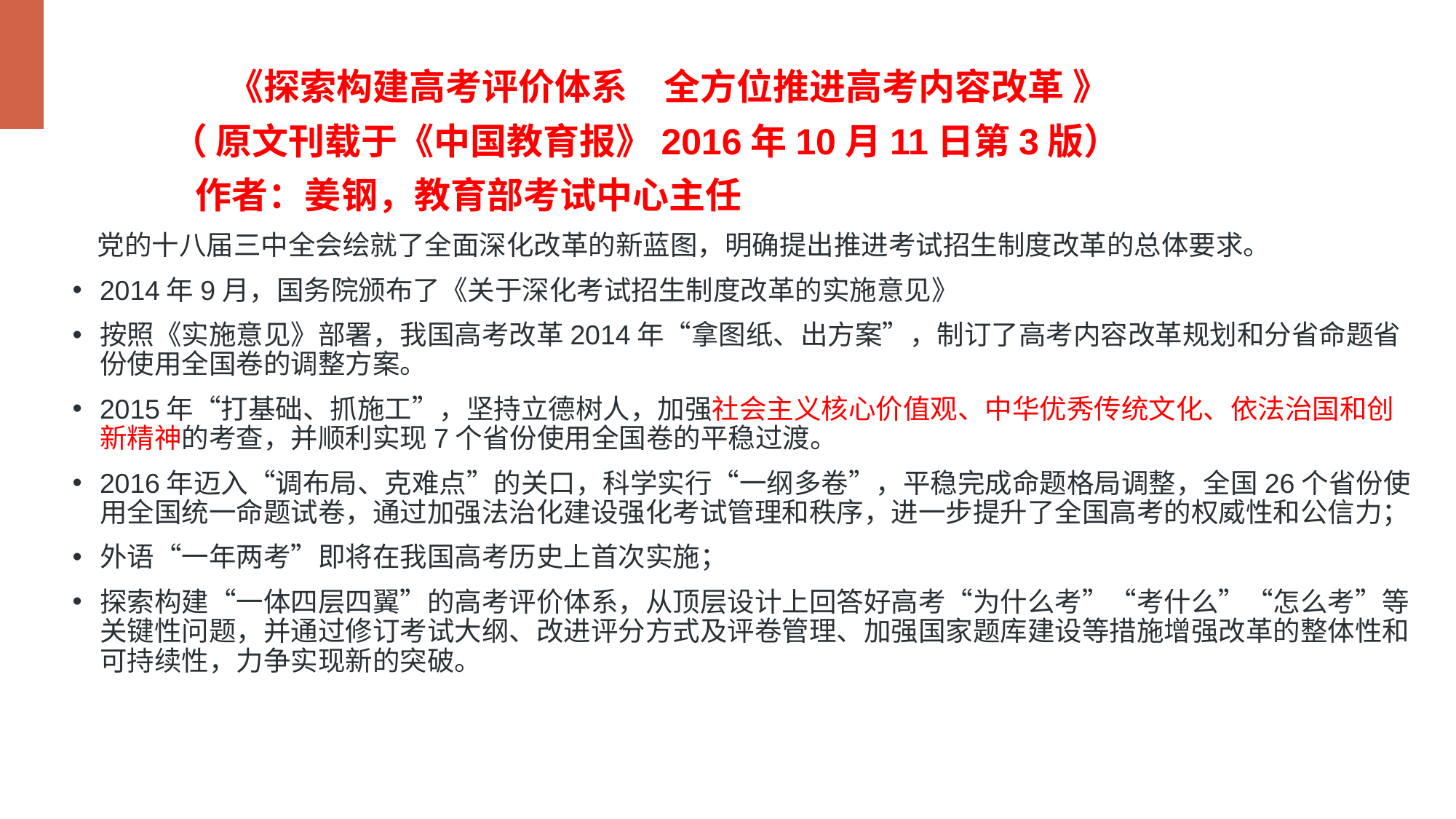

《探索构建高考评价体系　全方位推进高考内容改革 》
           （ 原文刊载于《中国教育报》2016年10月11日第3版）
              作者：姜钢，教育部考试中心主任
   党的十八届三中全会绘就了全面深化改革的新蓝图，明确提出推进考试招生制度改革的总体要求。
2014年9月，国务院颁布了《关于深化考试招生制度改革的实施意见》
按照《实施意见》部署，我国高考改革2014年“拿图纸、出方案”，制订了高考内容改革规划和分省命题省份使用全国卷的调整方案。
2015年“打基础、抓施工”，坚持立德树人，加强社会主义核心价值观、中华优秀传统文化、依法治国和创新精神的考查，并顺利实现7个省份使用全国卷的平稳过渡。
2016年迈入“调布局、克难点”的关口，科学实行“一纲多卷”，平稳完成命题格局调整，全国26个省份使用全国统一命题试卷，通过加强法治化建设强化考试管理和秩序，进一步提升了全国高考的权威性和公信力；
外语“一年两考”即将在我国高考历史上首次实施；
探索构建“一体四层四翼”的高考评价体系，从顶层设计上回答好高考“为什么考”“考什么”“怎么考”等关键性问题，并通过修订考试大纲、改进评分方式及评卷管理、加强国家题库建设等措施增强改革的整体性和可持续性，力争实现新的突破。